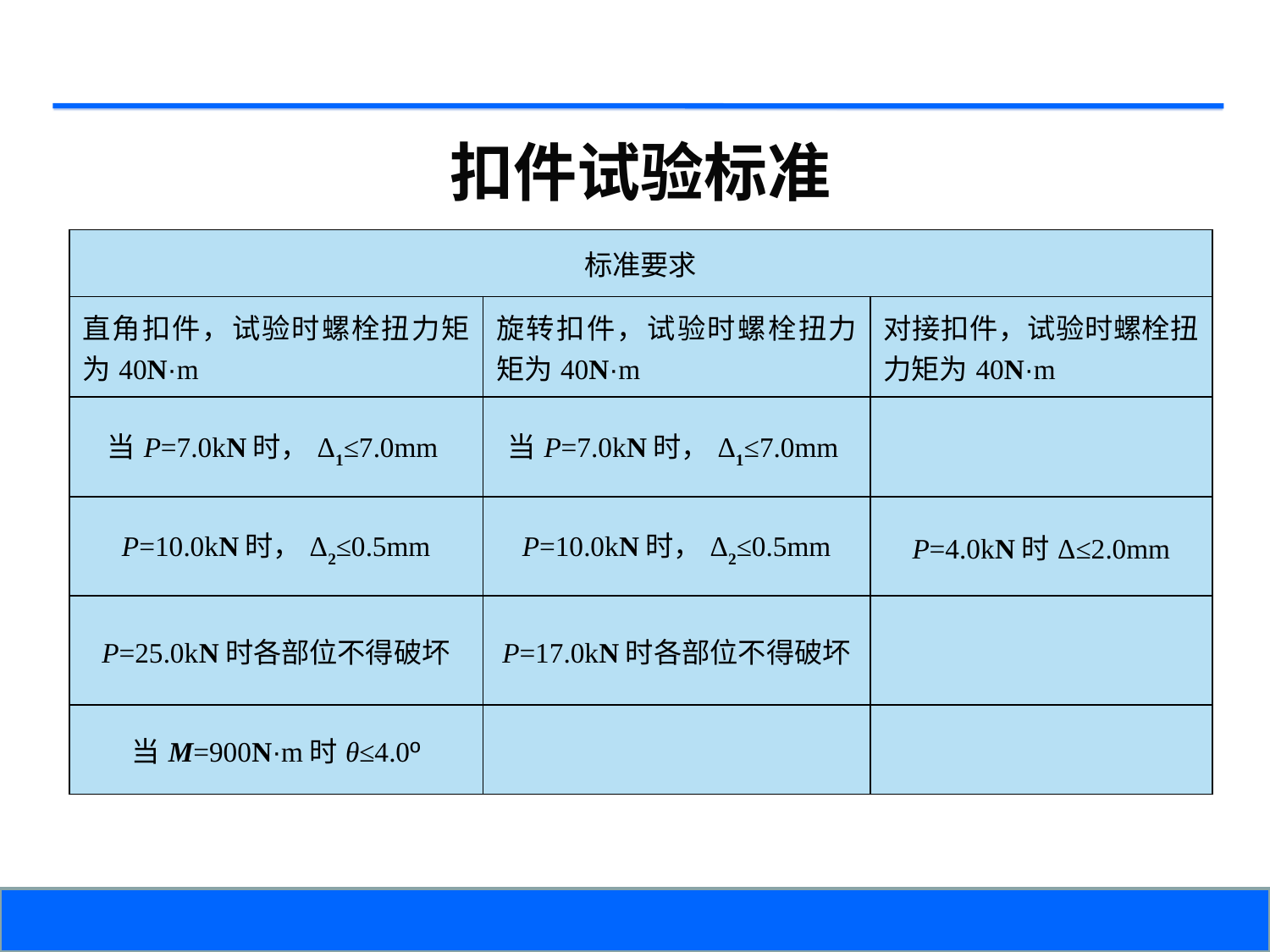

扣件试验标准
| 标准要求 |  |  |
| --- | --- | --- |
| 直角扣件，试验时螺栓扭力矩为40N·m | 旋转扣件，试验时螺栓扭力矩为40N·m | 对接扣件，试验时螺栓扭力矩为40N·m |
| 当P=7.0kN时，Δ1≤7.0mm | 当P=7.0kN时，Δ1≤7.0mm |  |
| P=10.0kN时，Δ2≤0.5mm | P=10.0kN时，Δ2≤0.5mm | P=4.0kN时Δ≤2.0mm |
| P=25.0kN时各部位不得破坏 | P=17.0kN时各部位不得破坏 |  |
| 当M=900N·m时θ≤4.0º |  |  |